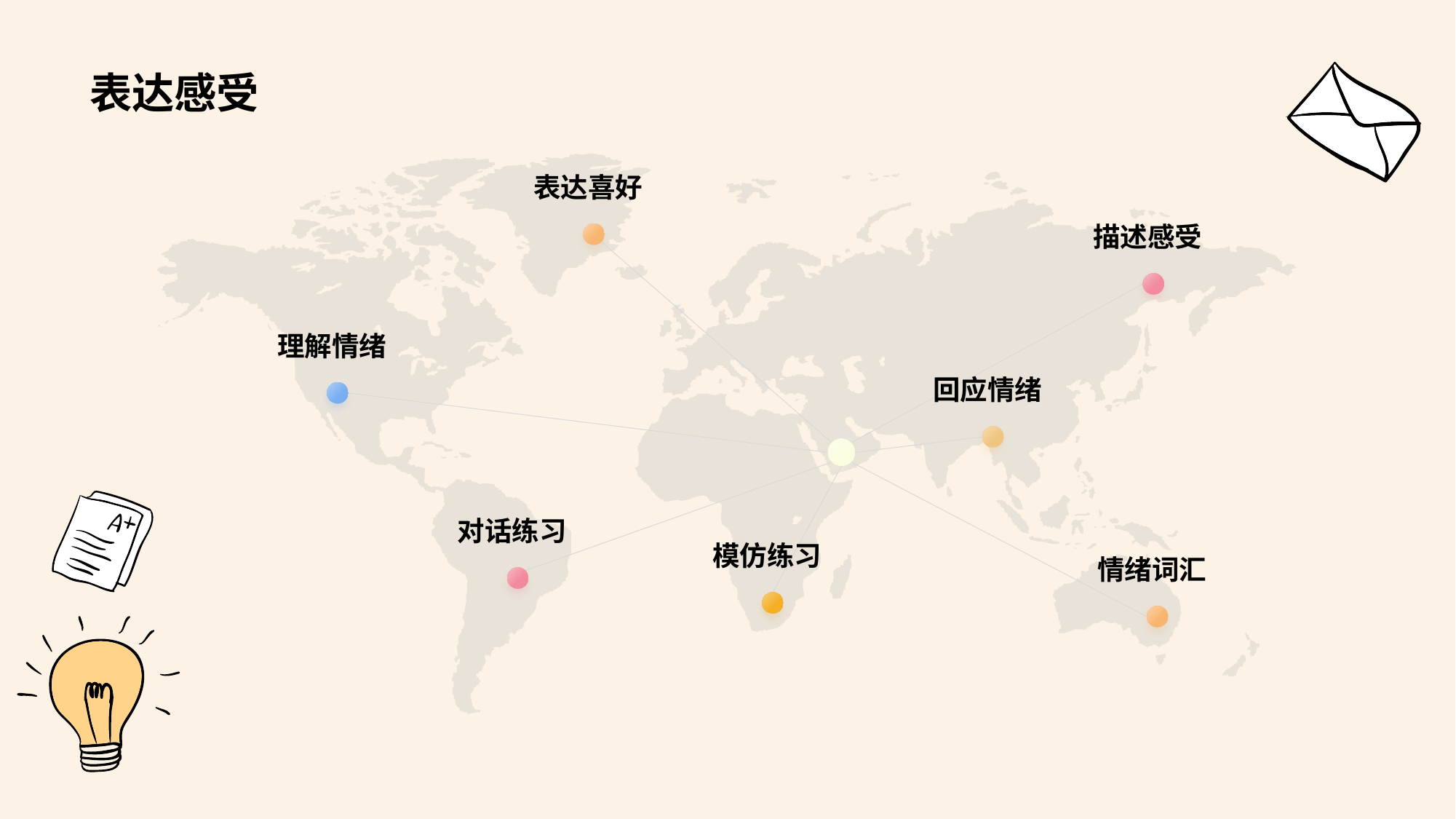

# 表达感受

表达喜好
描述感受
理解情绪
回应情绪
对话练习
模仿练习
情绪词汇